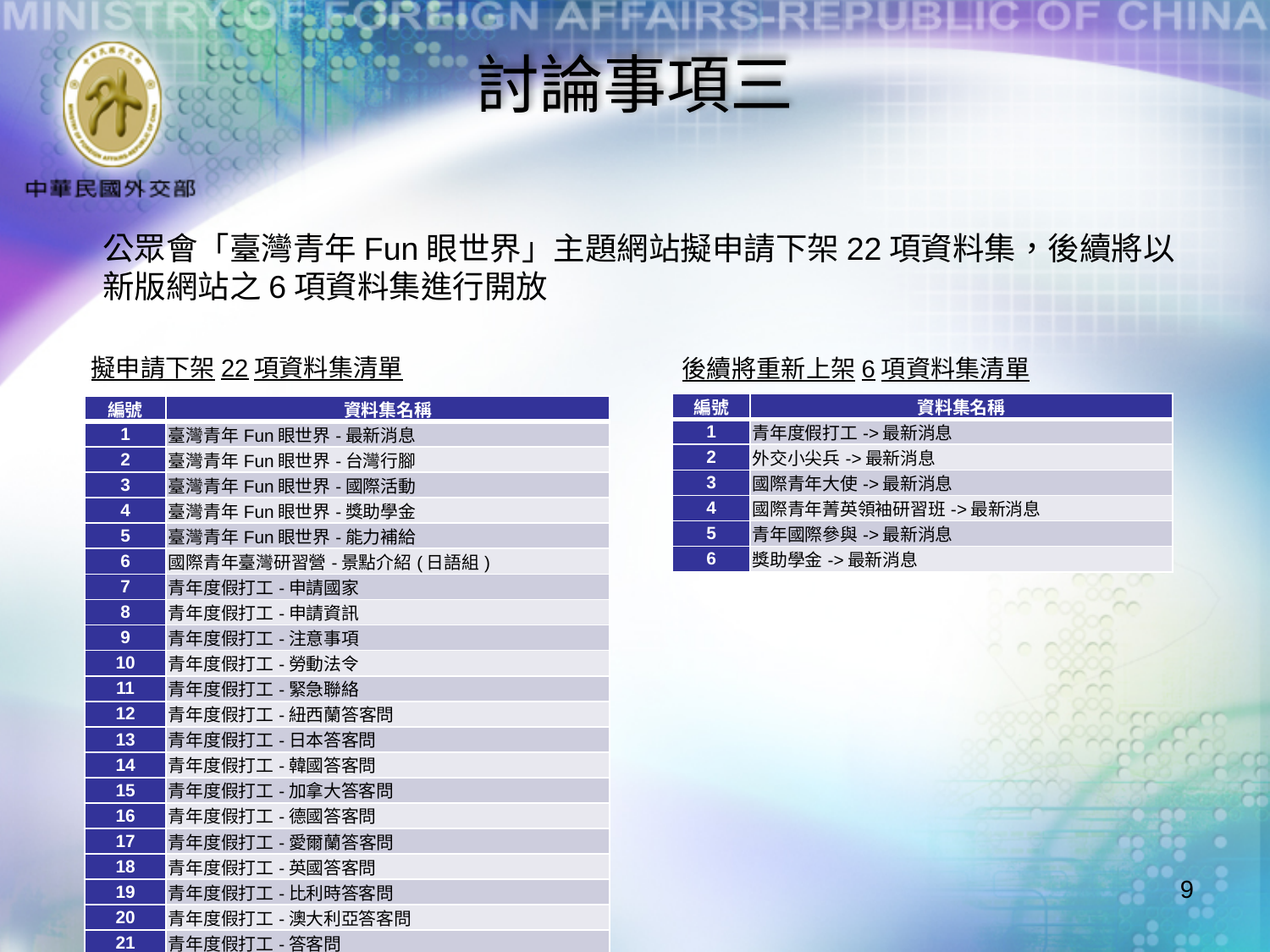

討論事項三

公眾會「臺灣青年Fun眼世界」主題網站擬申請下架22項資料集，後續將以
新版網站之6項資料集進行開放
擬申請下架22項資料集清單
後續將重新上架6項資料集清單
| 編號 | 資料集名稱 |
| --- | --- |
| 1 | 青年度假打工->最新消息 |
| 2 | 外交小尖兵->最新消息 |
| 3 | 國際青年大使->最新消息 |
| 4 | 國際青年菁英領袖研習班->最新消息 |
| 5 | 青年國際參與->最新消息 |
| 6 | 獎助學金->最新消息 |
| 編號 | 資料集名稱 |
| --- | --- |
| 1 | 臺灣青年Fun眼世界-最新消息 |
| 2 | 臺灣青年Fun眼世界-台灣行腳 |
| 3 | 臺灣青年Fun眼世界-國際活動 |
| 4 | 臺灣青年Fun眼世界-獎助學金 |
| 5 | 臺灣青年Fun眼世界-能力補給 |
| 6 | 國際青年臺灣研習營-景點介紹(日語組) |
| 7 | 青年度假打工-申請國家 |
| 8 | 青年度假打工-申請資訊 |
| 9 | 青年度假打工-注意事項 |
| 10 | 青年度假打工-勞動法令 |
| 11 | 青年度假打工-緊急聯絡 |
| 12 | 青年度假打工-紐西蘭答客問 |
| 13 | 青年度假打工-日本答客問 |
| 14 | 青年度假打工-韓國答客問 |
| 15 | 青年度假打工-加拿大答客問 |
| 16 | 青年度假打工-德國答客問 |
| 17 | 青年度假打工-愛爾蘭答客問 |
| 18 | 青年度假打工-英國答客問 |
| 19 | 青年度假打工-比利時答客問 |
| 20 | 青年度假打工-澳大利亞答客問 |
| 21 | 青年度假打工-答客問 |
| 22 | 外交小尖兵-年度演講主題 |
9